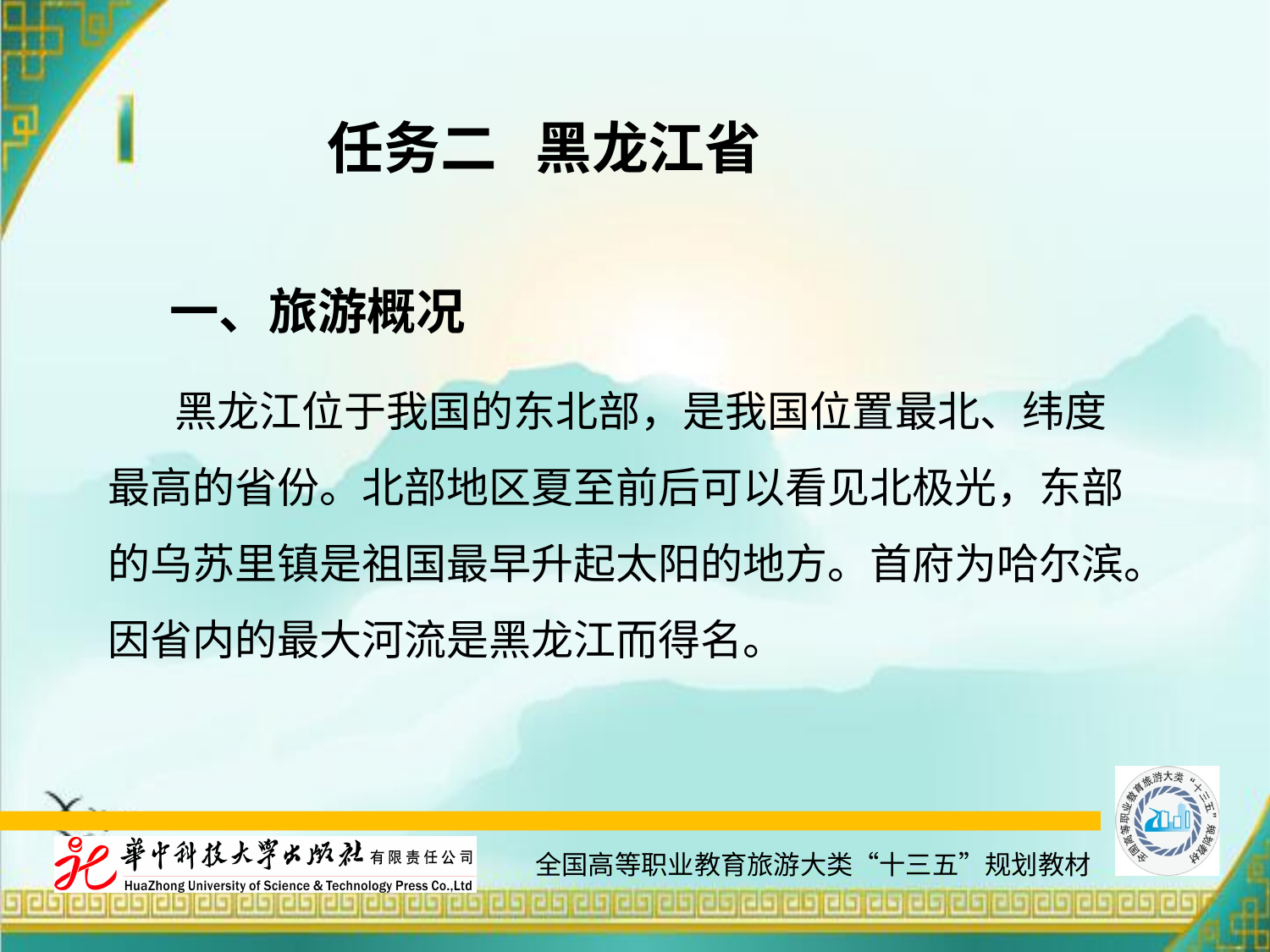

任务二   黑龙江省
一、旅游概况
      黑龙江位于我国的东北部，是我国位置最北、纬度最高的省份。北部地区夏至前后可以看见北极光，东部的乌苏里镇是祖国最早升起太阳的地方。首府为哈尔滨。因省内的最大河流是黑龙江而得名。